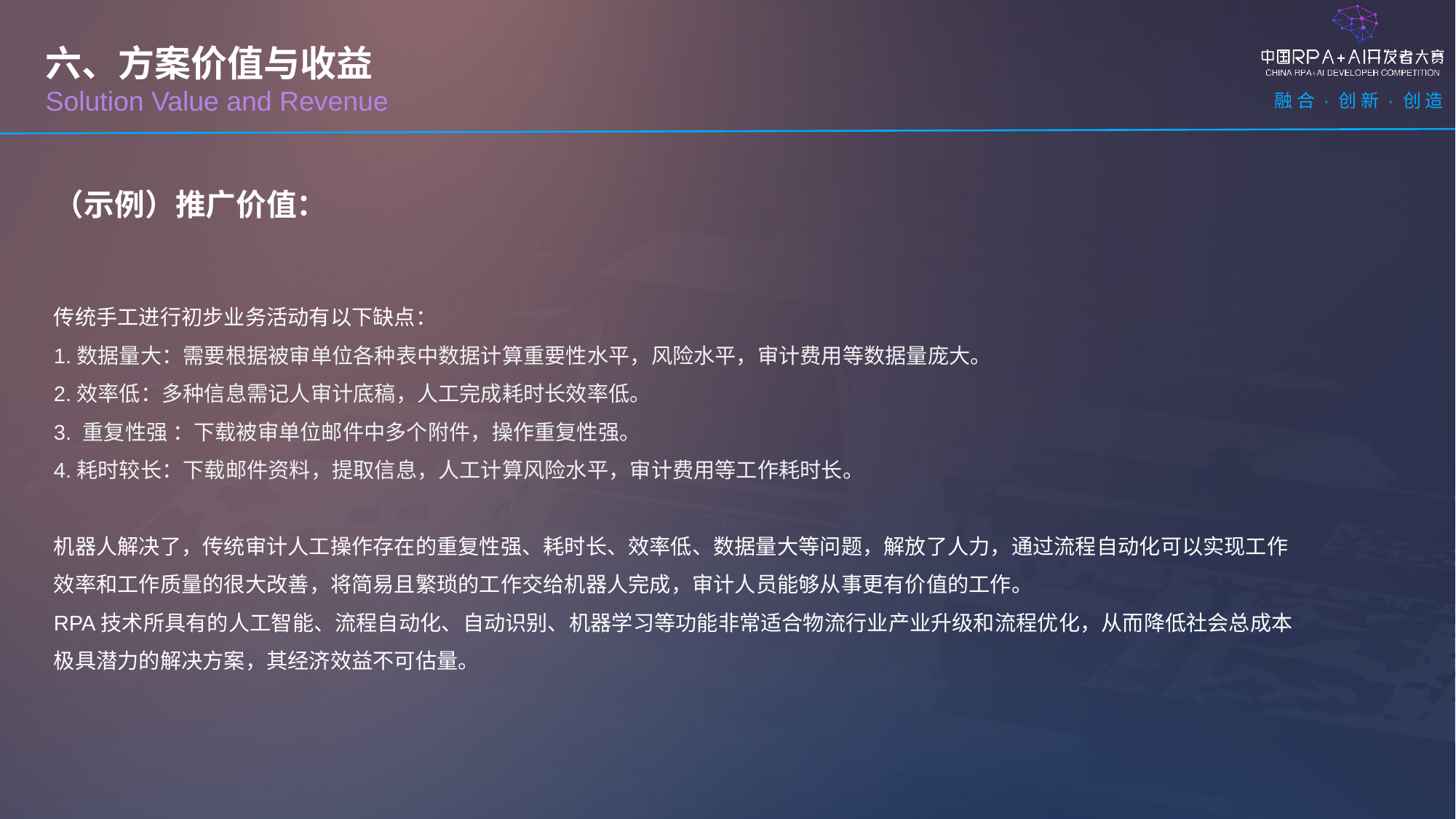

六、方案价值与收益
Solution Value and Revenue
（示例）推广价值：
传统手工进行初步业务活动有以下缺点：
1.数据量大：需要根据被审单位各种表中数据计算重要性水平，风险水平，审计费用等数据量庞大。
2.效率低：多种信息需记人审计底稿，人工完成耗时长效率低。
3. 重复性强 ：下载被审单位邮件中多个附件，操作重复性强。
4.耗时较长：下载邮件资料，提取信息，人工计算风险水平，审计费用等工作耗时长。
机器人解决了，传统审计人工操作存在的重复性强、耗时长、效率低、数据量大等问题，解放了人力，通过流程自动化可以实现工作效率和工作质量的很大改善，将简易且繁琐的工作交给机器人完成，审计人员能够从事更有价值的工作。
RPA技术所具有的人工智能、流程自动化、自动识别、机器学习等功能非常适合物流行业产业升级和流程优化，从而降低社会总成本极具潜力的解决方案，其经济效益不可估量。